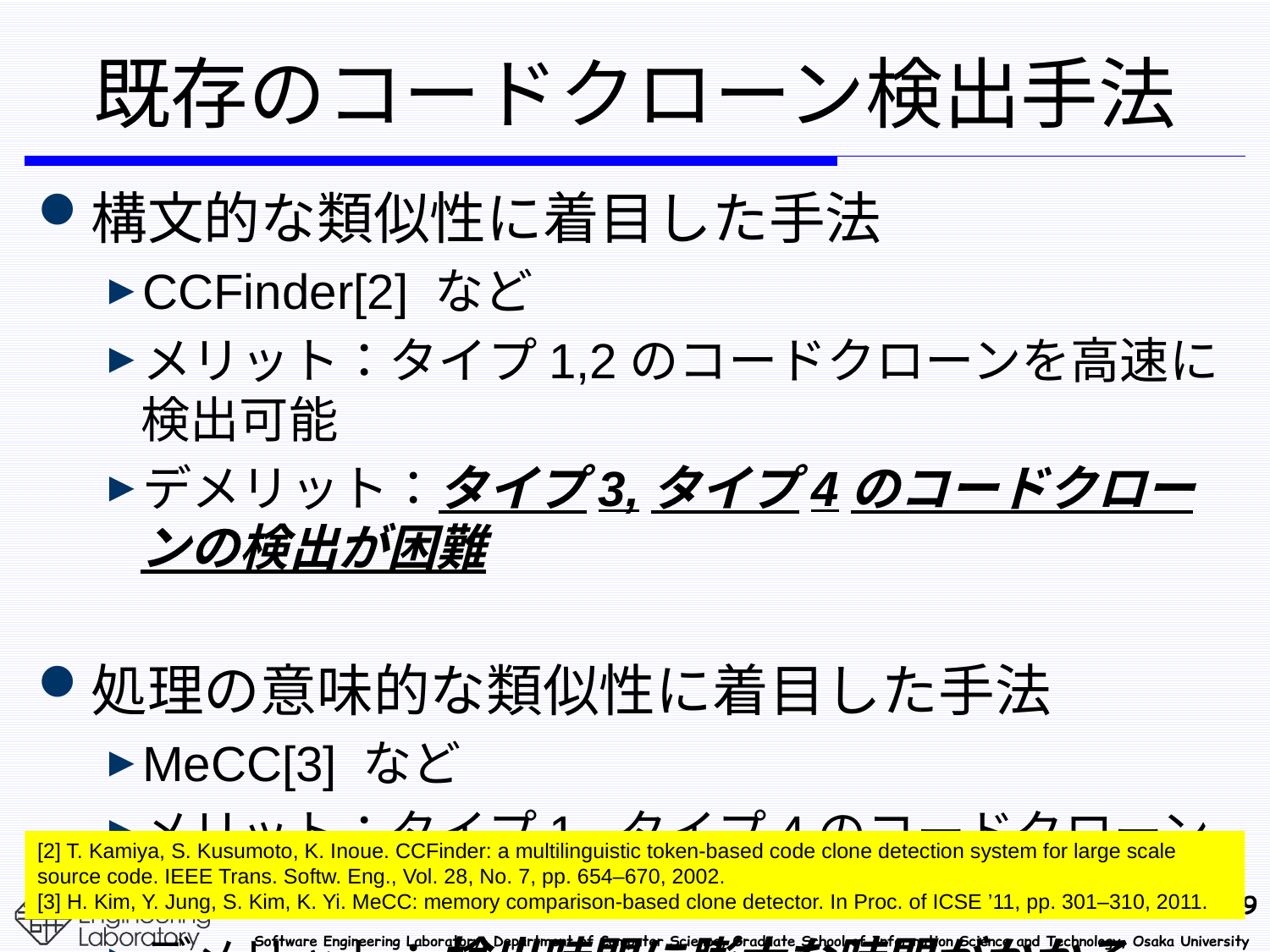

# 既存のコードクローン検出手法
構文的な類似性に着目した手法
CCFinder[2] など
メリット：タイプ1,2のコードクローンを高速に検出可能
デメリット：タイプ3,タイプ4のコードクローンの検出が困難

処理の意味的な類似性に着目した手法
MeCC[3] など
メリット：タイプ1- タイプ4のコードクローンを検出可能
デメリット：検出時間に膨大な時間がかかる
[2] T. Kamiya, S. Kusumoto, K. Inoue. CCFinder: a multilinguistic token-based code clone detection system for large scale source code. IEEE Trans. Softw. Eng., Vol. 28, No. 7, pp. 654–670, 2002.
[3] H. Kim, Y. Jung, S. Kim, K. Yi. MeCC: memory comparison-based clone detector. In Proc. of ICSE ’11, pp. 301–310, 2011.